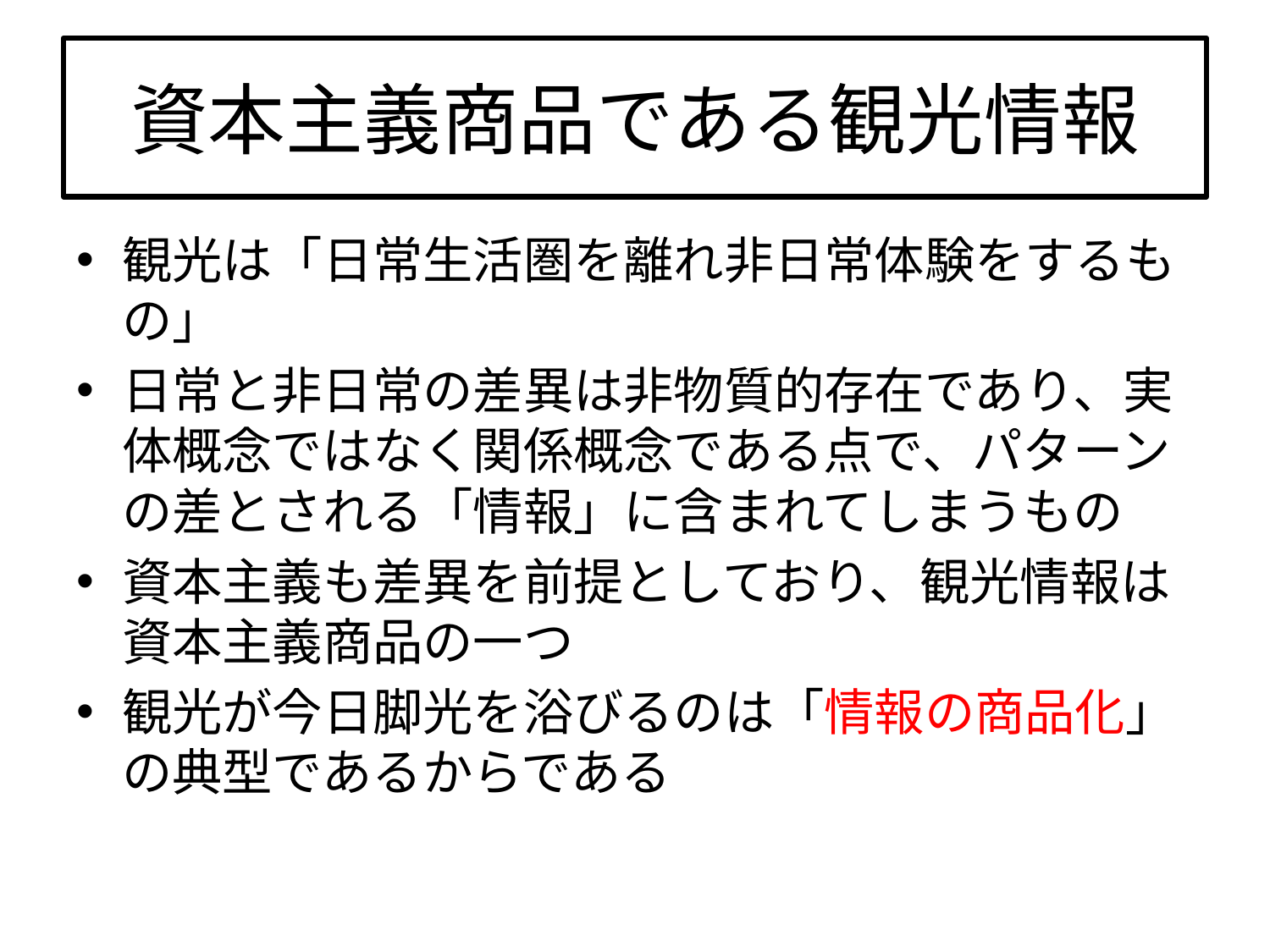

# 資本主義商品である観光情報
観光は「日常生活圏を離れ非日常体験をするもの」
日常と非日常の差異は非物質的存在であり、実体概念ではなく関係概念である点で、パターンの差とされる「情報」に含まれてしまうもの
資本主義も差異を前提としており、観光情報は資本主義商品の一つ
観光が今日脚光を浴びるのは「情報の商品化」の典型であるからである